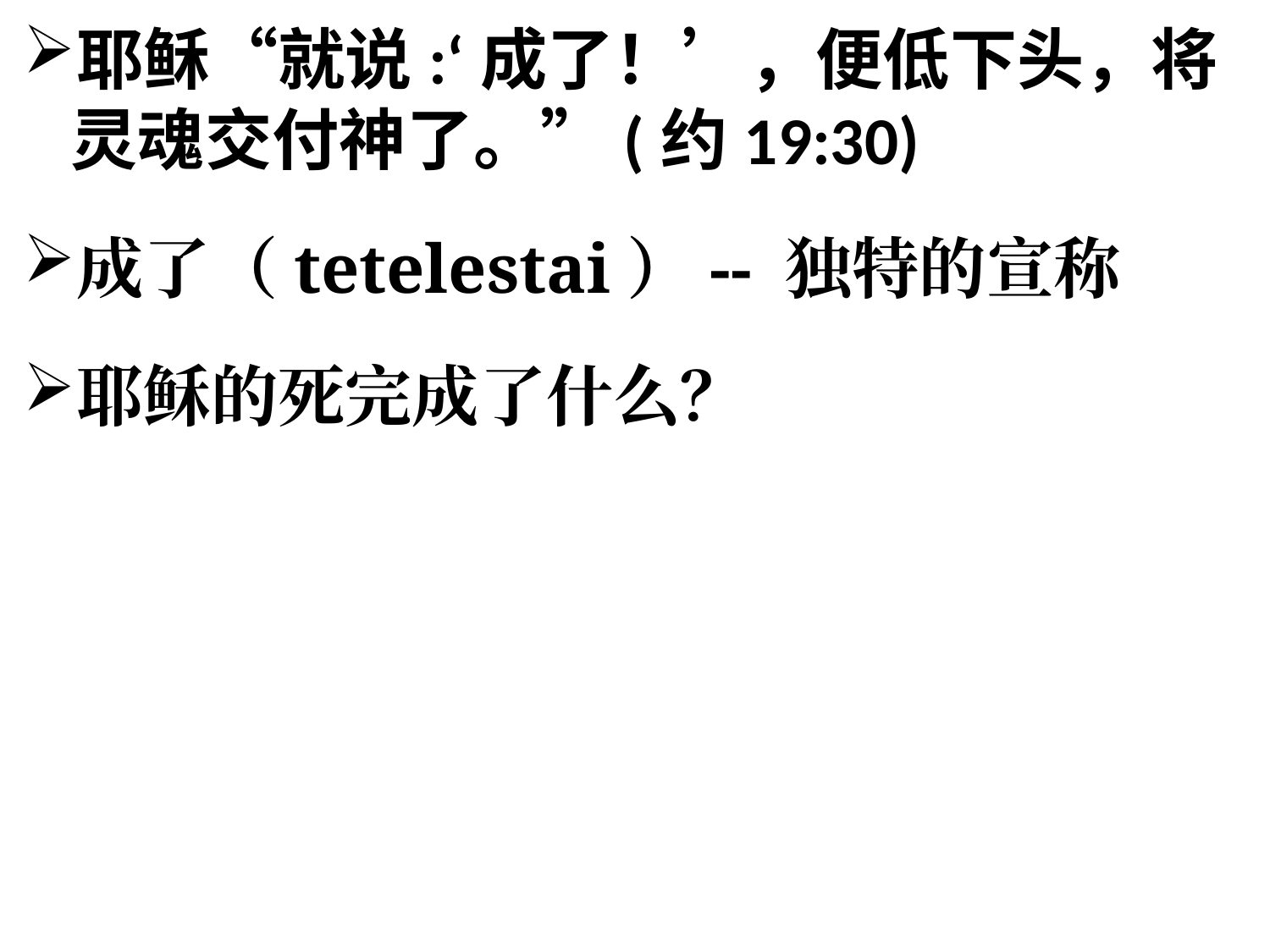

耶稣“就说:‘成了！’，便低下头，将灵魂交付神了。”(约19:30)

成了（tetelestai）-- 独特的宣称

耶稣的死完成了什么？